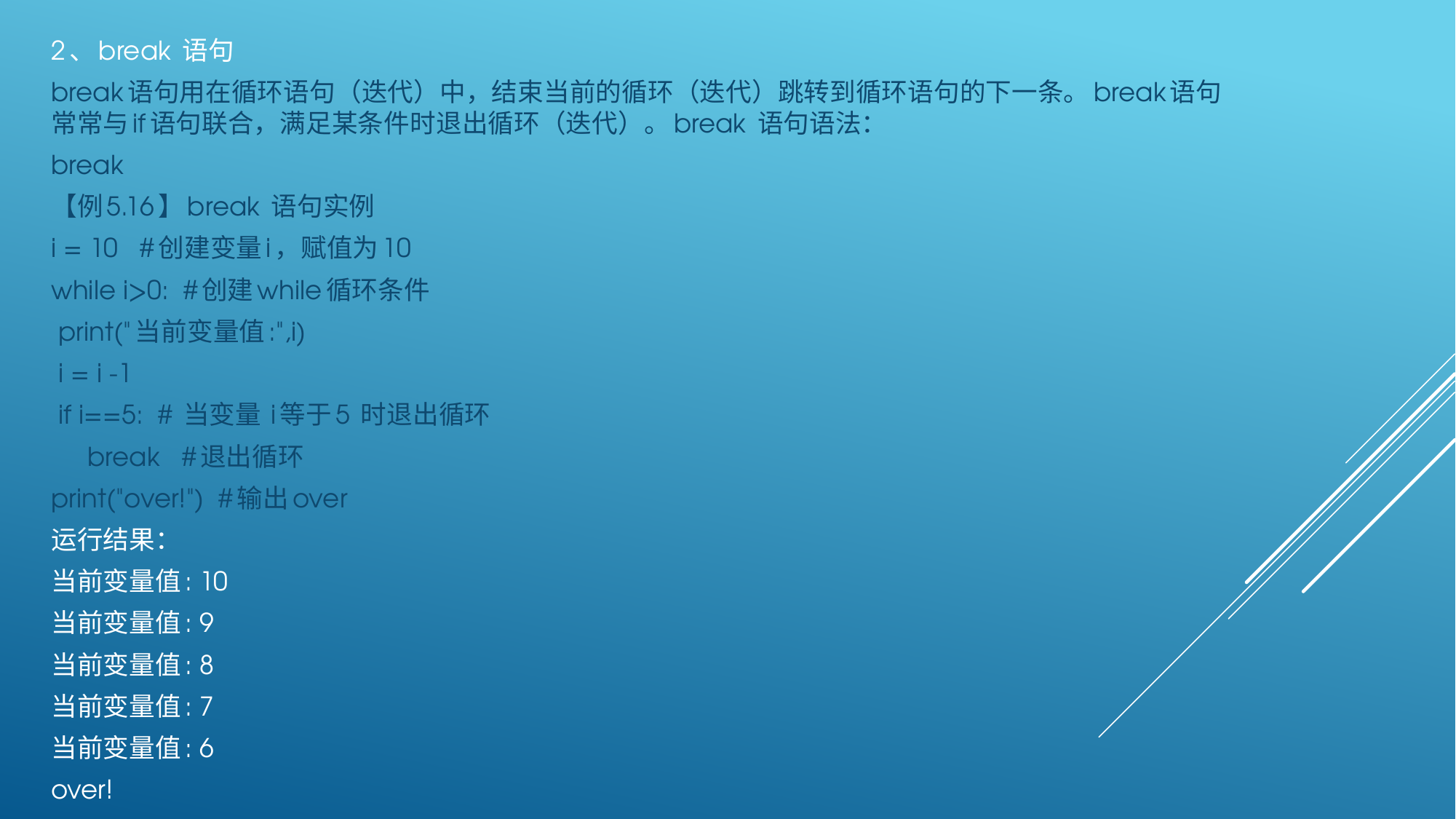

2、break 语句
break语句用在循环语句（迭代）中，结束当前的循环（迭代）跳转到循环语句的下一条。break语句常常与if语句联合，满足某条件时退出循环（迭代）。break 语句语法：
break
【例5.16】break 语句实例
i = 10   #创建变量i，赋值为10
while i>0:  #创建while循环条件
 print("当前变量值:",i)
 i = i -1
 if i==5:  # 当变量 i等于5 时退出循环
     break   #退出循环
print("over!")  #输出over
运行结果：
当前变量值: 10
当前变量值: 9
当前变量值: 8
当前变量值: 7
当前变量值: 6
over!